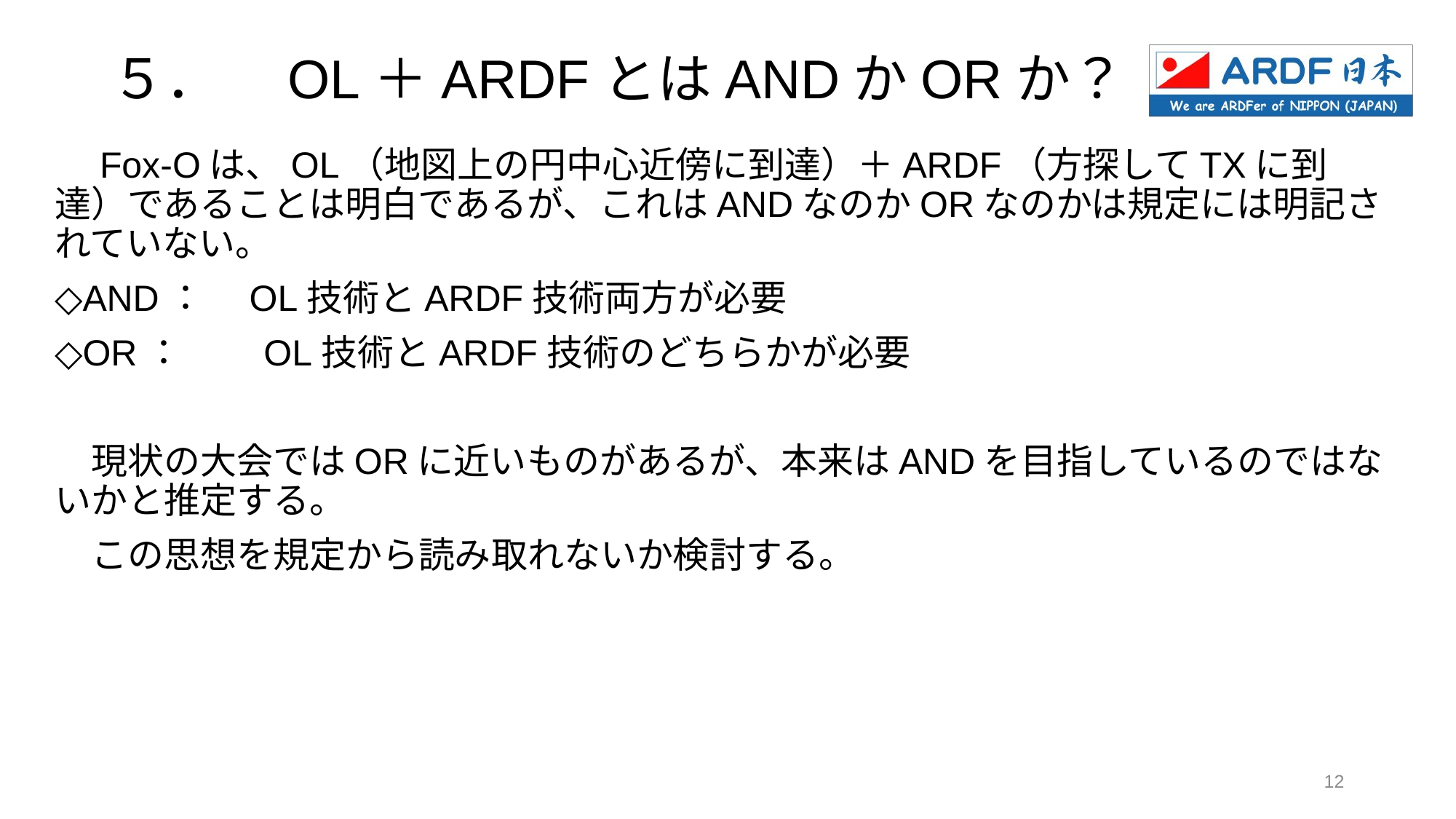

# ５．　OL＋ARDFとはANDかORか？
　Fox-Oは、OL（地図上の円中心近傍に到達）＋ARDF（方探してTXに到達）であることは明白であるが、これはANDなのかORなのかは規定には明記されていない。
◇AND：　OL技術とARDF技術両方が必要
◇OR：　　OL技術とARDF技術のどちらかが必要

　現状の大会ではORに近いものがあるが、本来はANDを目指しているのではないかと推定する。
　この思想を規定から読み取れないか検討する。
12